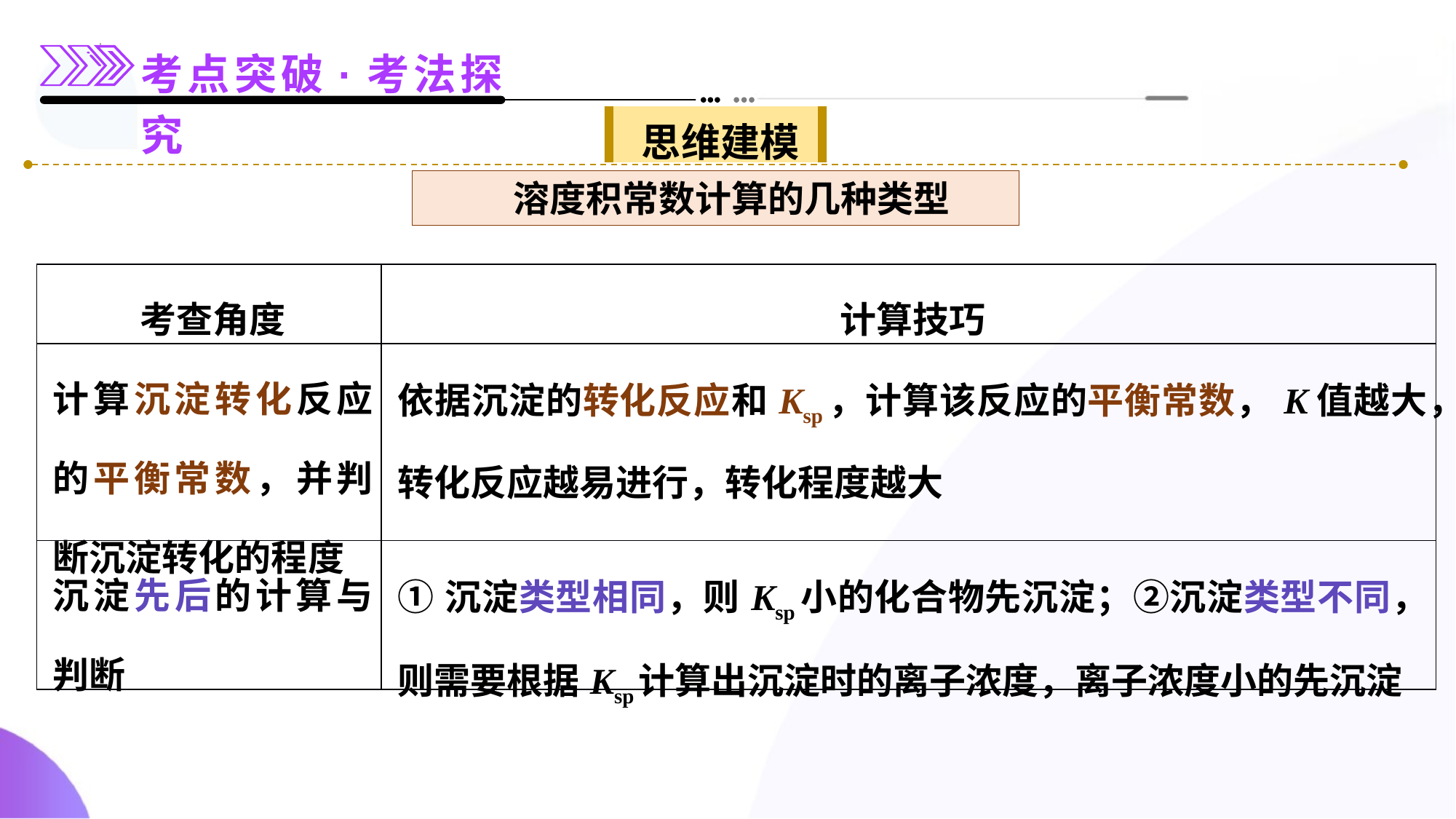

思维建模
溶度积常数计算的几种类型
| 考查角度 | 计算技巧 |
| --- | --- |
| 计算沉淀转化反应的平衡常数，并判断沉淀转化的程度 | 依据沉淀的转化反应和Ksp，计算该反应的平衡常数，K值越大，转化反应越易进行，转化程度越大 |
| 沉淀先后的计算与判断 | ①沉淀类型相同，则Ksp小的化合物先沉淀；②沉淀类型不同，则需要根据Ksp计算出沉淀时的离子浓度，离子浓度小的先沉淀 |